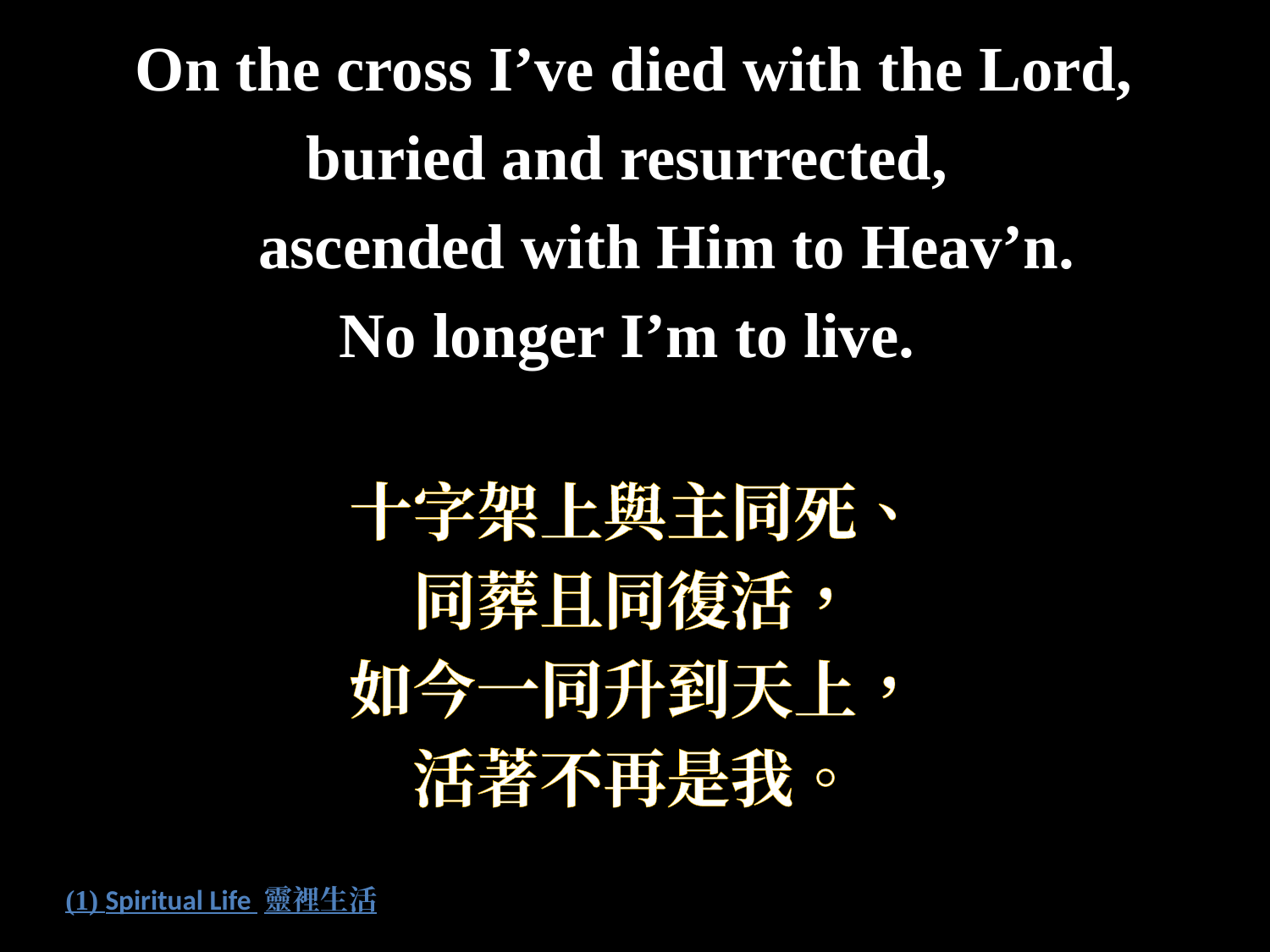

On the cross I’ve died with the Lord,
buried and resurrected,
     ascended with Him to Heav’n.
No longer I’m to live.

十字架上與主同死、
同葬且同復活，
如今一同升到天上，
活著不再是我。
# (1) Spiritual Life 靈裡生活